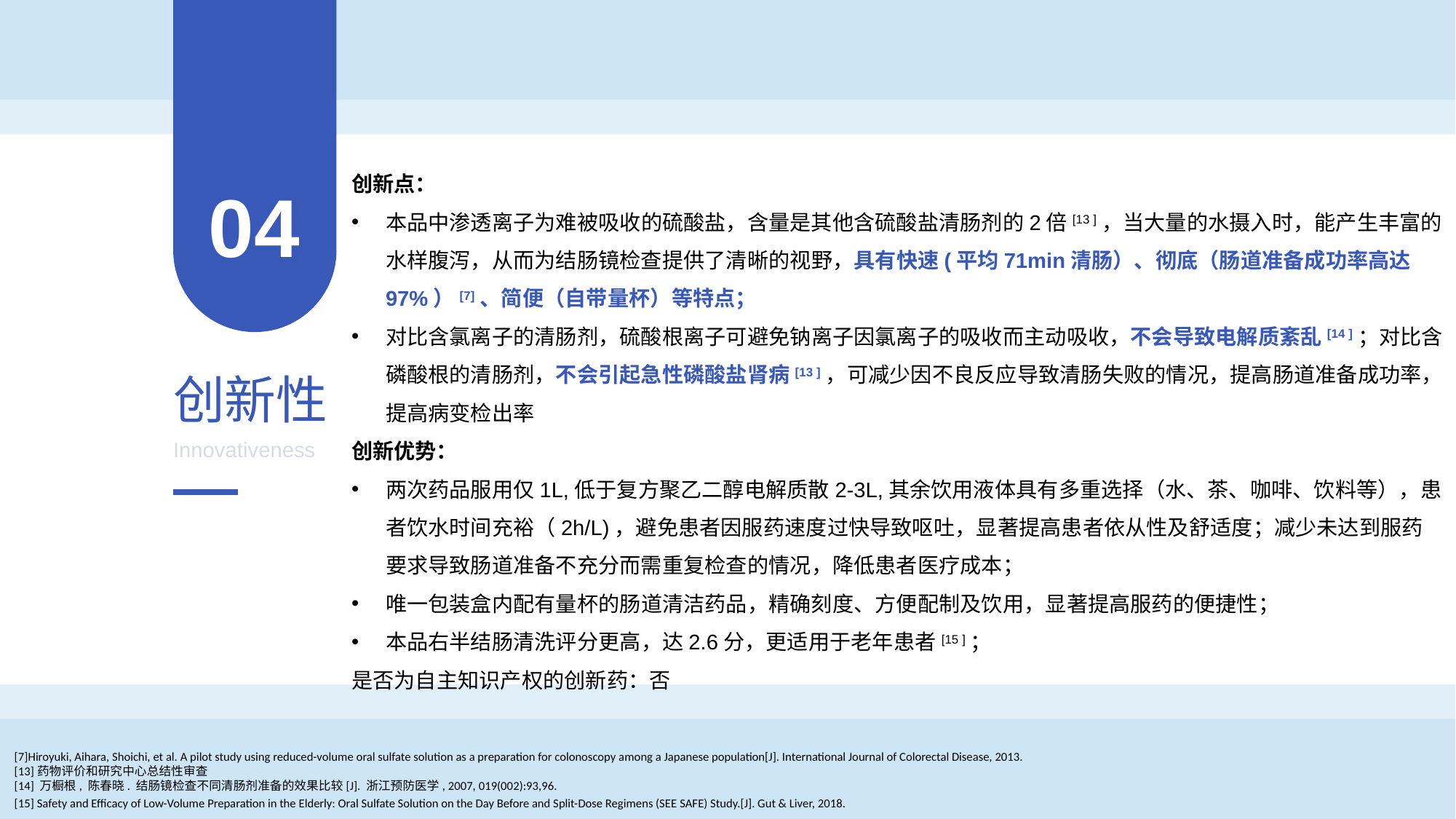

创新点：
本品中渗透离子为难被吸收的硫酸盐，含量是其他含硫酸盐清肠剂的2倍[13 ]，当大量的水摄入时，能产生丰富的水样腹泻，从而为结肠镜检查提供了清晰的视野，具有快速(平均71min清肠）、彻底（肠道准备成功率高达97%）[7]、简便（自带量杯）等特点；
对比含氯离子的清肠剂，硫酸根离子可避免钠离子因氯离子的吸收而主动吸收，不会导致电解质紊乱[14 ]；对比含磷酸根的清肠剂，不会引起急性磷酸盐肾病[13 ]，可减少因不良反应导致清肠失败的情况，提高肠道准备成功率，提高病变检出率
创新优势：
两次药品服用仅1L,低于复方聚乙二醇电解质散2-3L,其余饮用液体具有多重选择（水、茶、咖啡、饮料等），患者饮水时间充裕（2h/L)，避免患者因服药速度过快导致呕吐，显著提高患者依从性及舒适度；减少未达到服药要求导致肠道准备不充分而需重复检查的情况，降低患者医疗成本；
唯一包装盒内配有量杯的肠道清洁药品，精确刻度、方便配制及饮用，显著提高服药的便捷性；
本品右半结肠清洗评分更高，达2.6分，更适用于老年患者[15 ]；
是否为自主知识产权的创新药：否
04
创新性
Innovativeness
[7]Hiroyuki, Aihara, Shoichi, et al. A pilot study using reduced-volume oral sulfate solution as a preparation for colonoscopy among a Japanese population[J]. International Journal of Colorectal Disease, 2013.
[13]药物评价和研究中心总结性审查
[14] 万橱根, 陈春晓. 结肠镜检查不同清肠剂准备的效果比较[J]. 浙江预防医学, 2007, 019(002):93,96.
[15] Safety and Efficacy of Low-Volume Preparation in the Elderly: Oral Sulfate Solution on the Day Before and Split-Dose Regimens (SEE SAFE) Study.[J]. Gut & Liver, 2018.